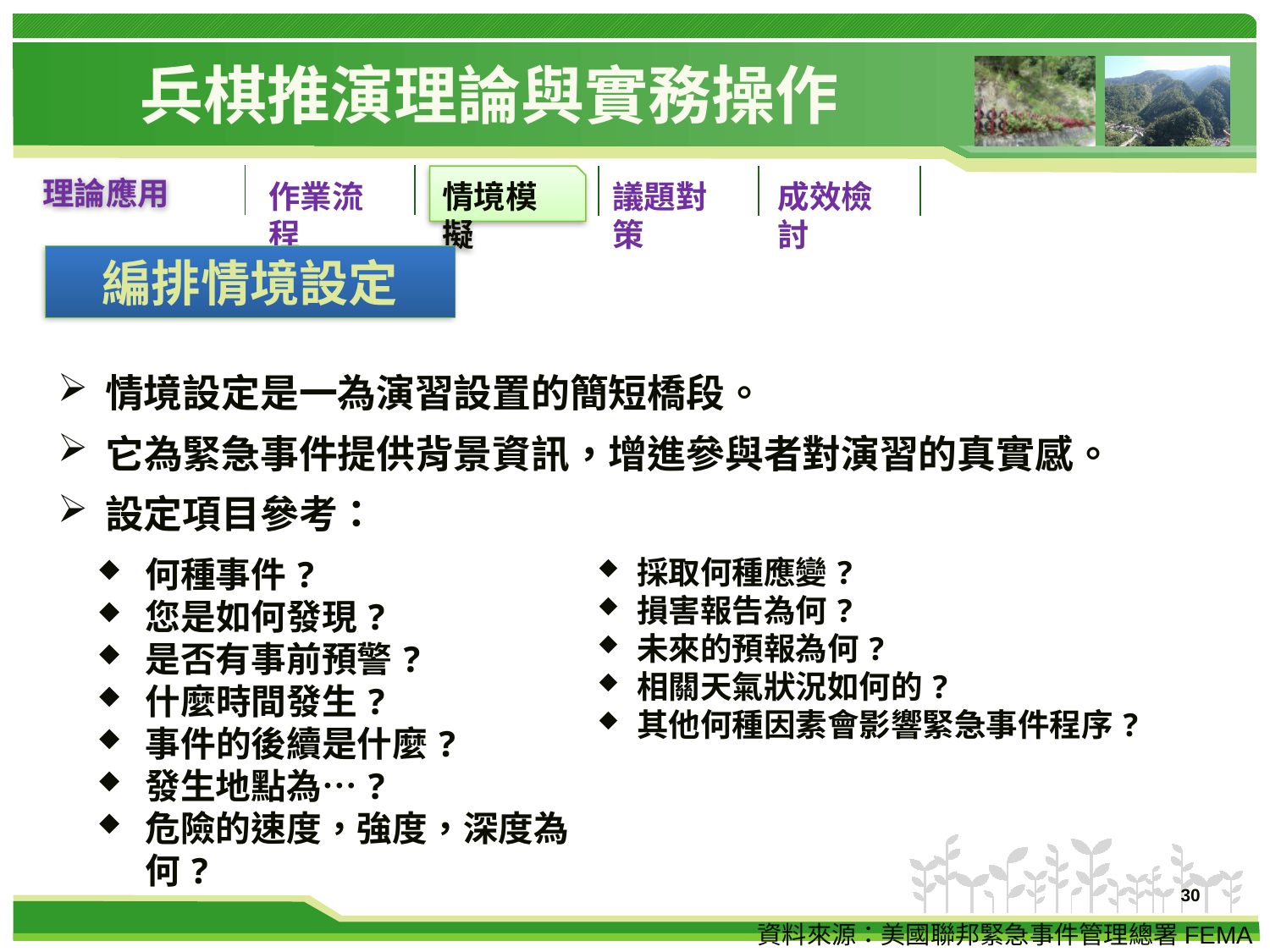

# 兵棋推演理論與實務操作
理論應用
情境模擬
作業流程
議題對策
成效檢討
編排情境設定
情境設定是一為演習設置的簡短橋段。
它為緊急事件提供背景資訊，增進參與者對演習的真實感。
設定項目參考：
何種事件?
您是如何發現?
是否有事前預警?
什麼時間發生?
事件的後續是什麼?
發生地點為…?
危險的速度，強度，深度為何?
採取何種應變?
損害報告為何?
未來的預報為何?
相關天氣狀況如何的?
其他何種因素會影響緊急事件程序?
30
資料來源：美國聯邦緊急事件管理總署FEMA